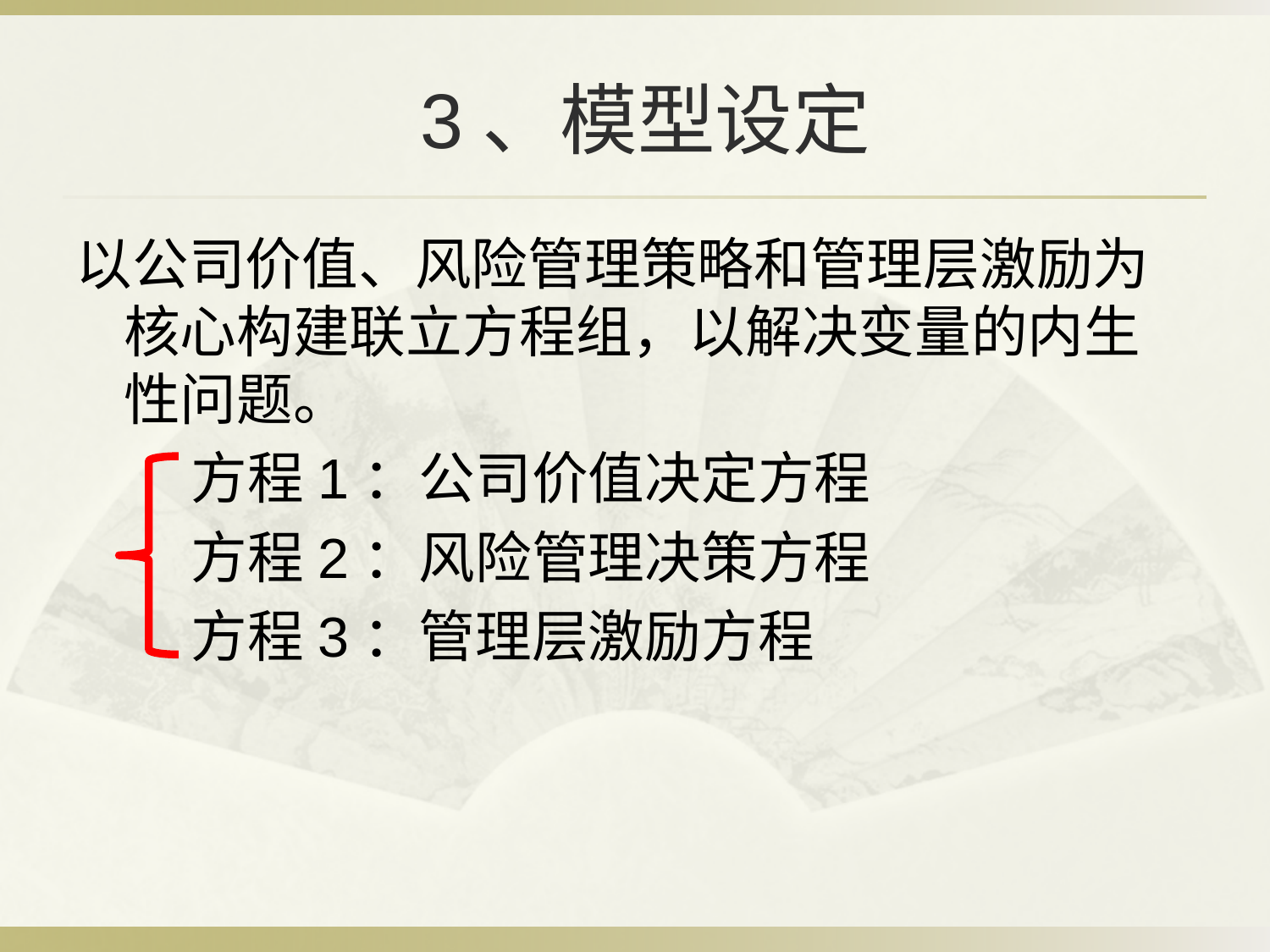

# 3、模型设定
以公司价值、风险管理策略和管理层激励为核心构建联立方程组，以解决变量的内生性问题。
        方程1：公司价值决定方程
        方程2：风险管理决策方程
        方程3：管理层激励方程